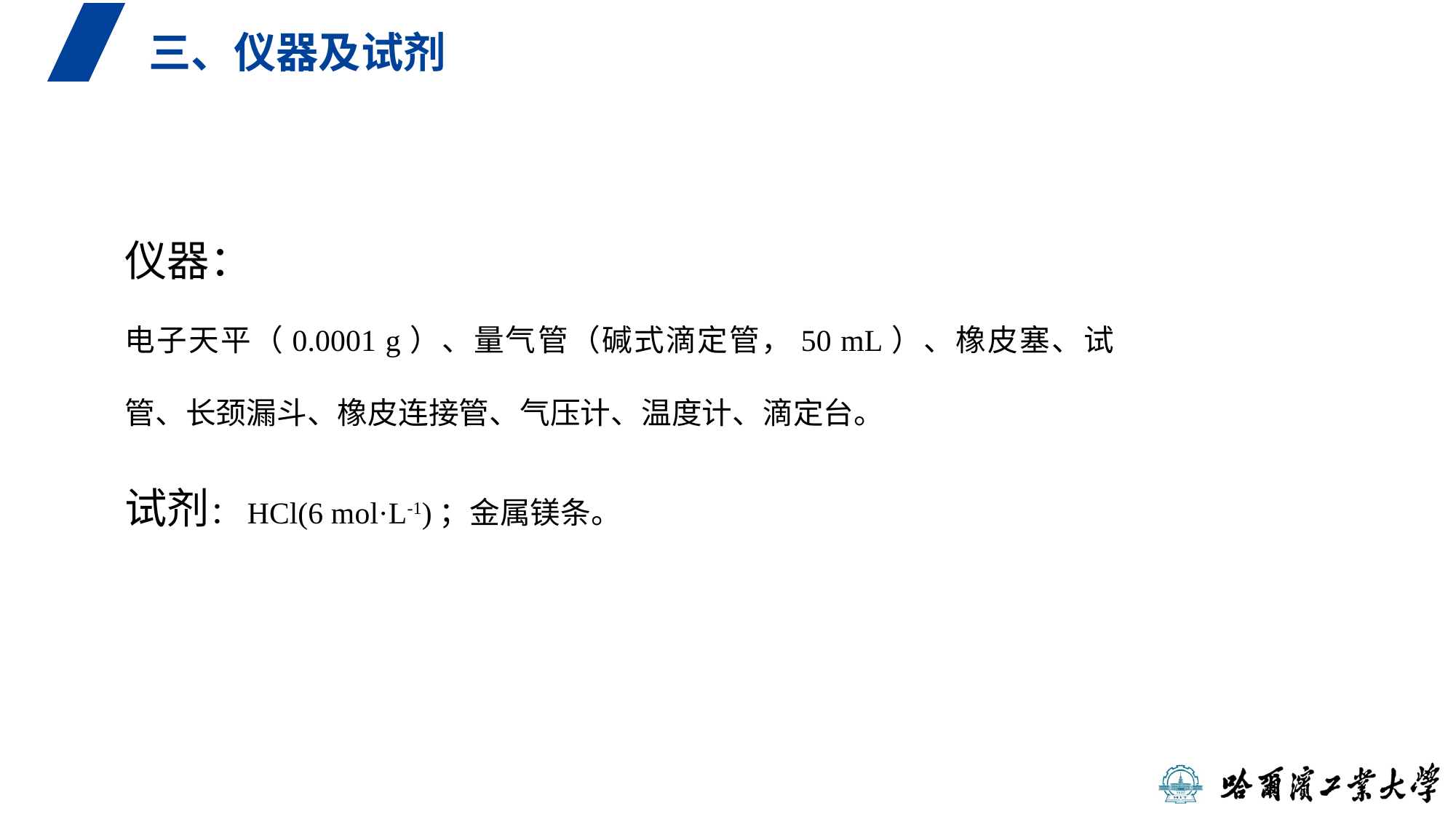

三、仪器及试剂
仪器：
电子天平（0.0001 g）、量气管（碱式滴定管，50 mL）、橡皮塞、试管、长颈漏斗、橡皮连接管、气压计、温度计、滴定台。
试剂：HCl(6 mol·L-1)；金属镁条。